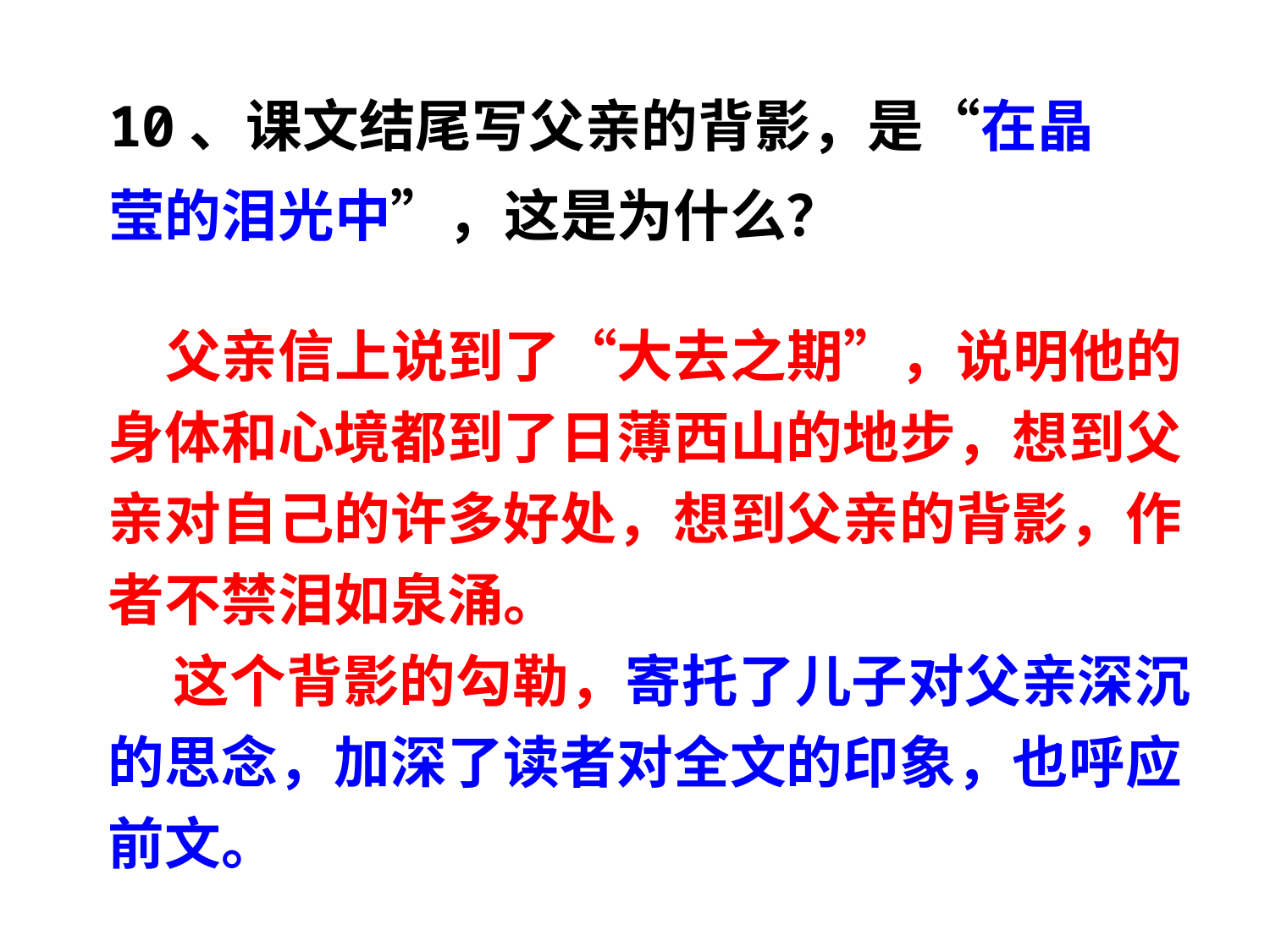

10、课文结尾写父亲的背影，是“在晶莹的泪光中”，这是为什么？
    父亲信上说到了“大去之期”，说明他的身体和心境都到了日薄西山的地步，想到父亲对自己的许多好处，想到父亲的背影，作者不禁泪如泉涌。
    这个背影的勾勒，寄托了儿子对父亲深沉的思念，加深了读者对全文的印象，也呼应前文。